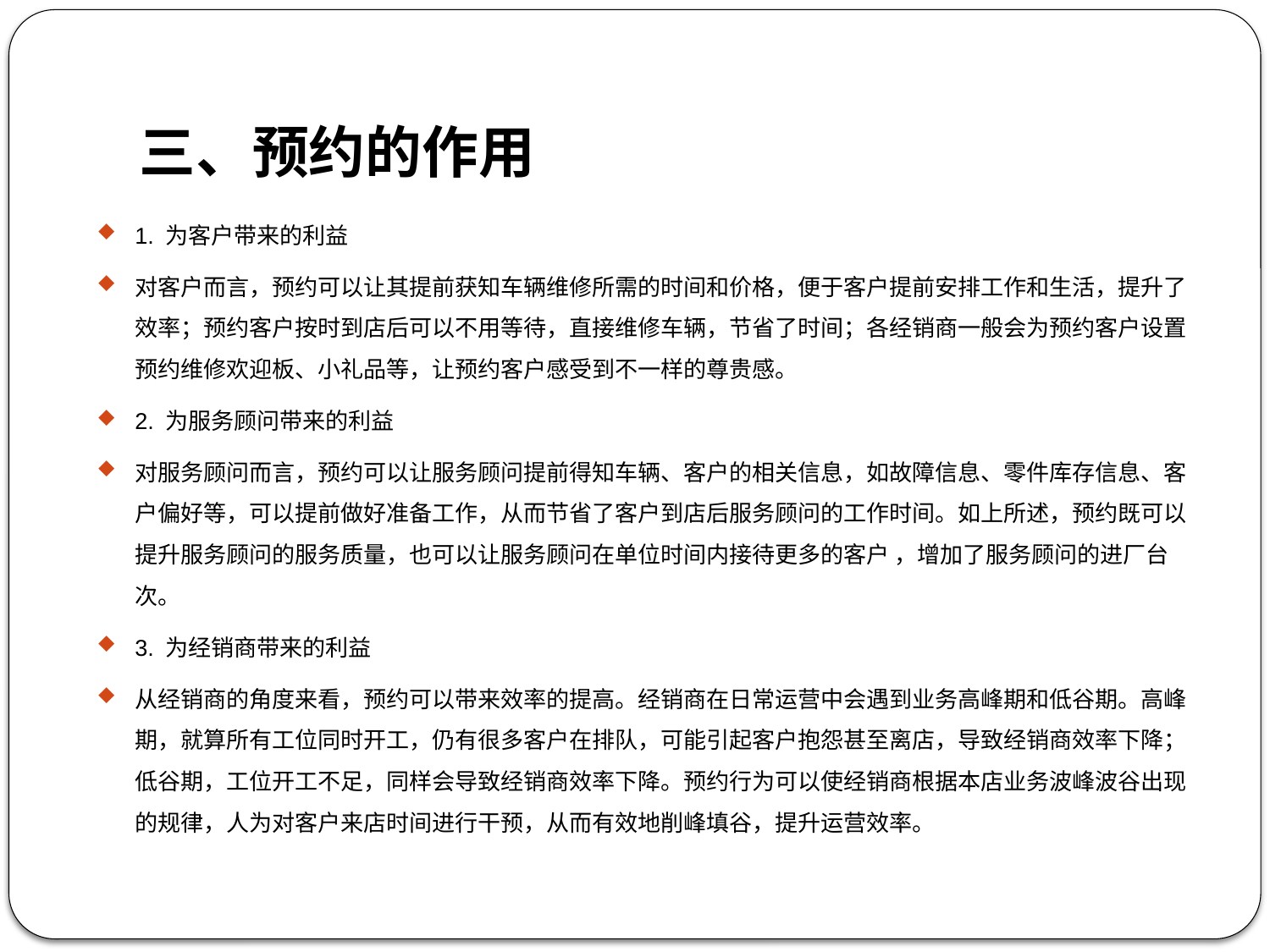

# 三、预约的作用
1. 为客户带来的利益
对客户而言，预约可以让其提前获知车辆维修所需的时间和价格，便于客户提前安排工作和生活，提升了效率；预约客户按时到店后可以不用等待，直接维修车辆，节省了时间；各经销商一般会为预约客户设置预约维修欢迎板、小礼品等，让预约客户感受到不一样的尊贵感。
2. 为服务顾问带来的利益
对服务顾问而言，预约可以让服务顾问提前得知车辆、客户的相关信息，如故障信息、零件库存信息、客户偏好等，可以提前做好准备工作，从而节省了客户到店后服务顾问的工作时间。如上所述，预约既可以提升服务顾问的服务质量，也可以让服务顾问在单位时间内接待更多的客户 ，增加了服务顾问的进厂台次。
3. 为经销商带来的利益
从经销商的角度来看，预约可以带来效率的提高。经销商在日常运营中会遇到业务高峰期和低谷期。高峰期，就算所有工位同时开工，仍有很多客户在排队，可能引起客户抱怨甚至离店，导致经销商效率下降；低谷期，工位开工不足，同样会导致经销商效率下降。预约行为可以使经销商根据本店业务波峰波谷出现的规律，人为对客户来店时间进行干预，从而有效地削峰填谷，提升运营效率。